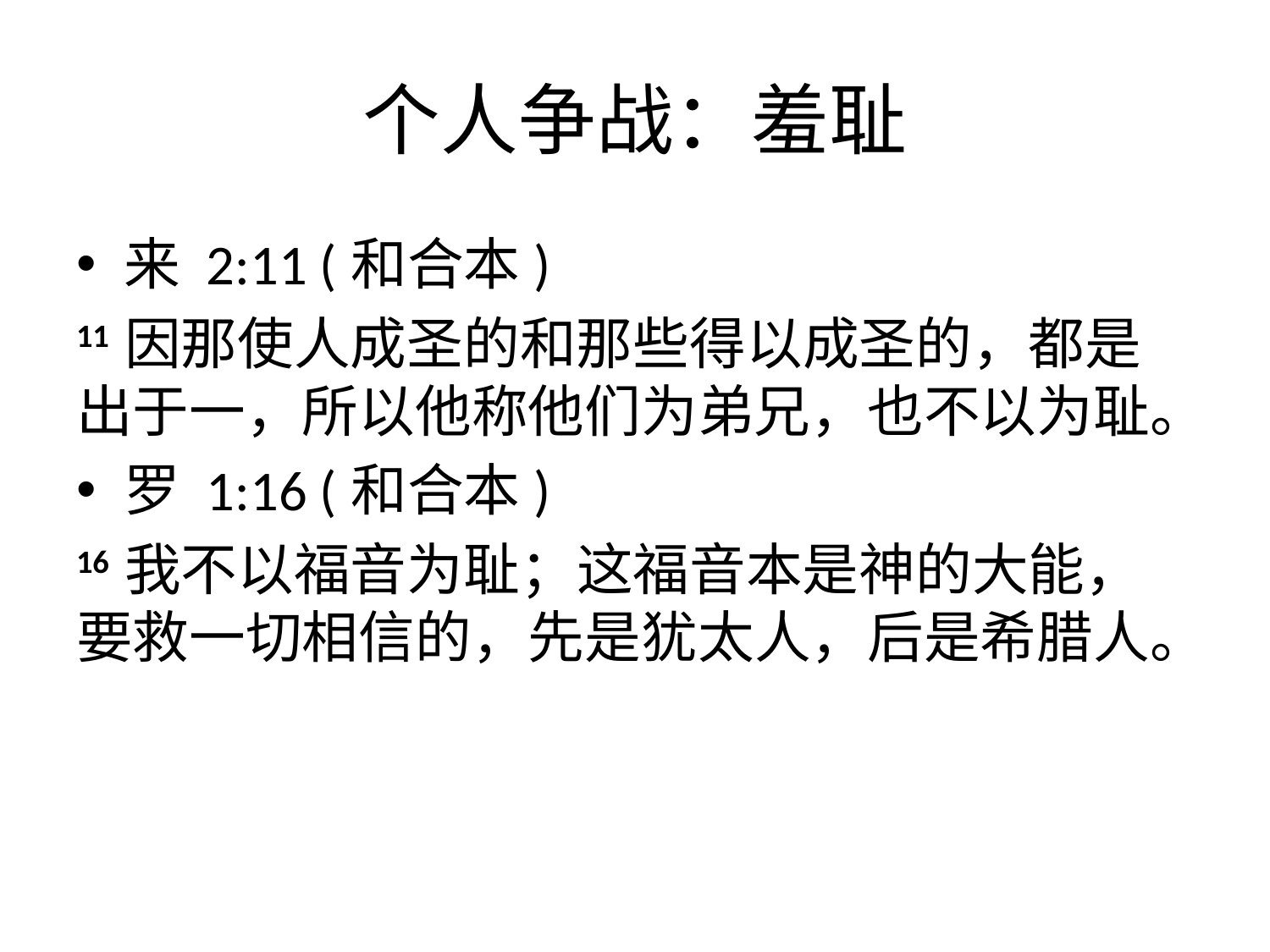

# 个人争战：羞耻
来 2:11 (和合本)
11 因那使人成圣的和那些得以成圣的，都是出于一，所以他称他们为弟兄，也不以为耻。
罗 1:16 (和合本)
16 我不以福音为耻；这福音本是神的大能，要救一切相信的，先是犹太人，后是希腊人。